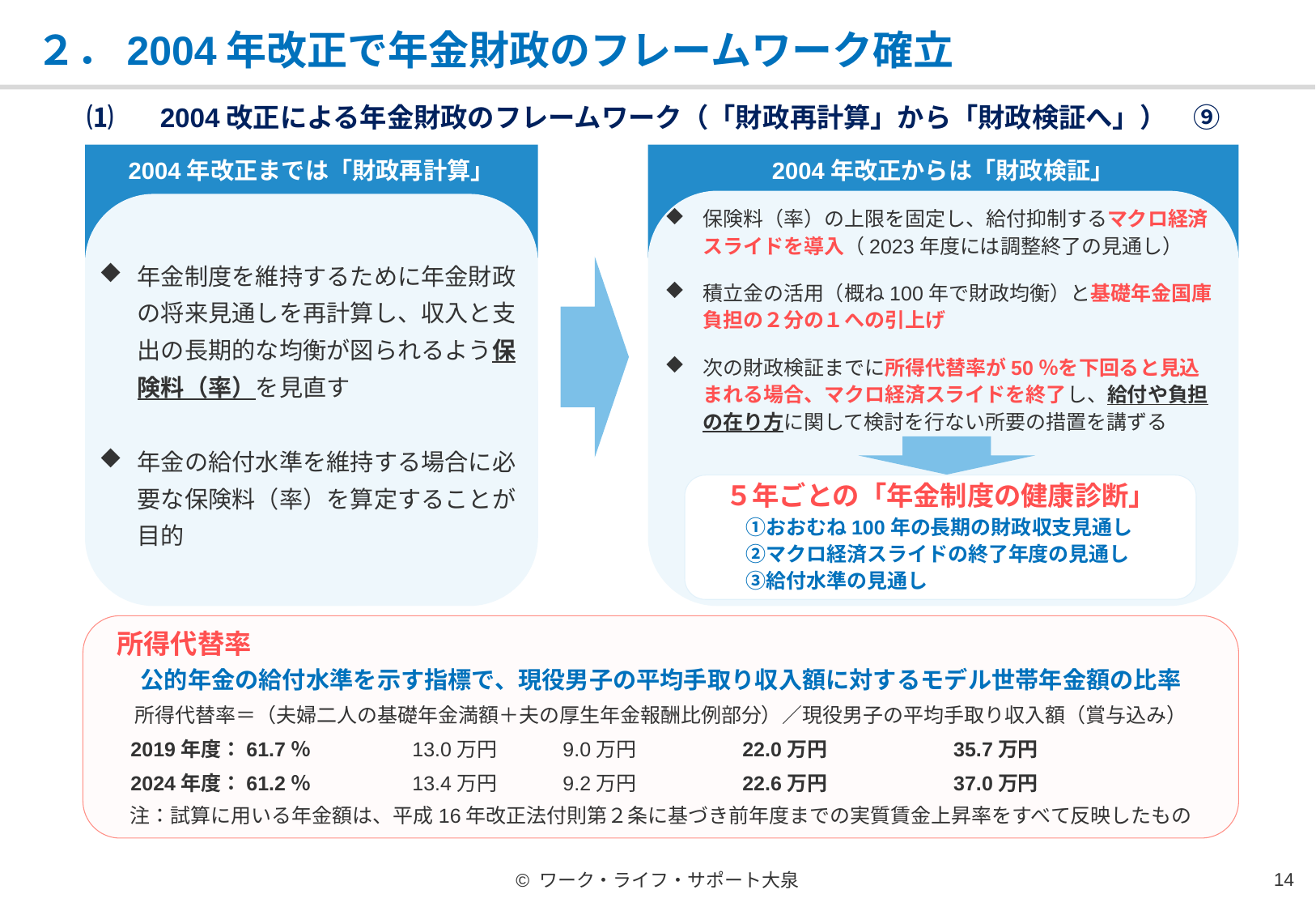

# ２．2004年改正で年金財政のフレームワーク確立
⑴　 2004改正による年金財政のフレームワーク（「財政再計算」から「財政検証へ」）　⑨
2004年改正までは「財政再計算」

2004年改正からは「財政検証」

保険料（率）の上限を固定し、給付抑制するマクロ経済スライドを導入（2023年度には調整終了の見通し）

積立金の活用（概ね100年で財政均衡）と基礎年金国庫負担の２分の１への引上げ

次の財政検証までに所得代替率が50％を下回ると見込まれる場合、マクロ経済スライドを終了し、給付や負担の在り方に関して検討を行ない所要の措置を講ずる
年金制度を維持するために年金財政の将来見通しを再計算し、収入と支出の長期的な均衡が図られるよう保険料（率）を見直す

年金の給付水準を維持する場合に必要な保険料（率）を算定することが目的

５年ごとの「年金制度の健康診断」
　　①おおむね100年の長期の財政収支見通し
　　②マクロ経済スライドの終了年度の見通し
　　③給付水準の見通し
 所得代替率
公的年金の給付水準を示す指標で、現役男子の平均手取り収入額に対するモデル世帯年金額の比率
所得代替率＝（夫婦二人の基礎年金満額＋夫の厚生年金報酬比例部分）／現役男子の平均手取り収入額（賞与込み）
　2019年度：61.7％　            　13.0万円　　　9.0万円　　　　　22.0万円　　　　　　35.7万円
　2024年度：61.2％　　            13.4万円　　　9.2万円　　　　　22.6万円　　　　　　37.0万円
注：試算に用いる年金額は、平成16年改正法付則第２条に基づき前年度までの実質賃金上昇率をすべて反映したもの
© ワーク・ライフ・サポート大泉
14